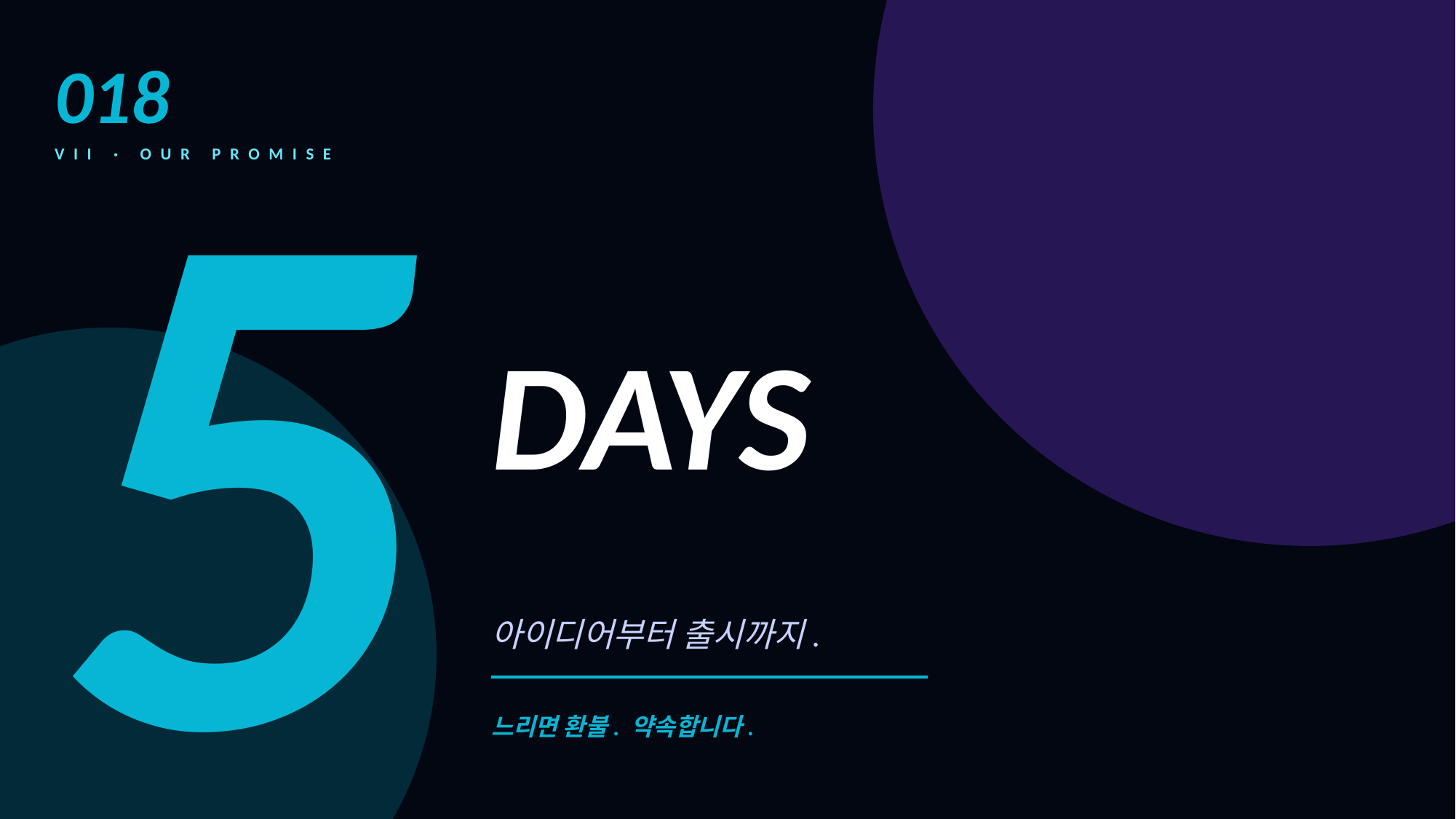

018
VII · OUR PROMISE
5

DAYS
아이디어부터 출시까지.

느리면 환불. 약속합니다.